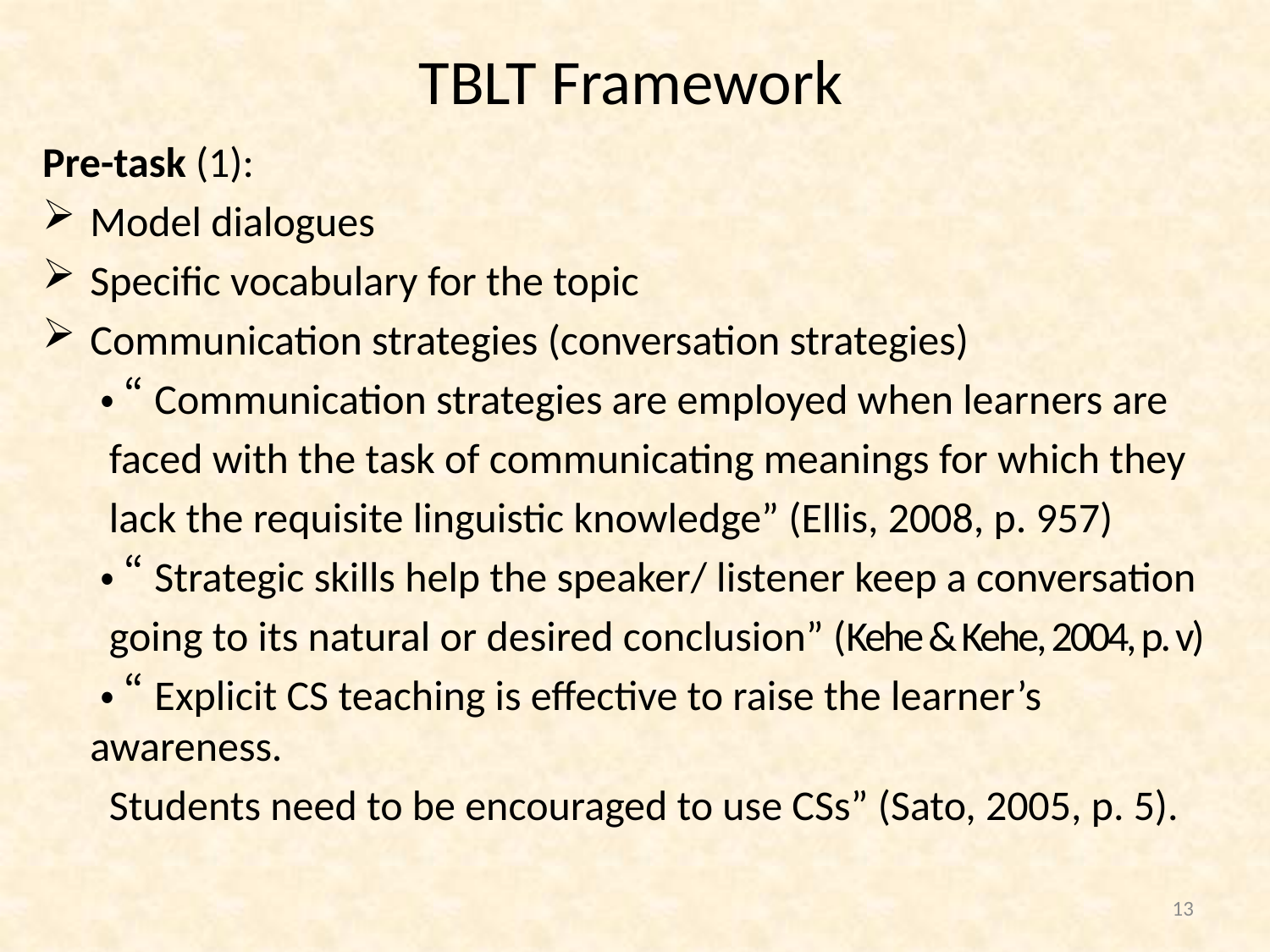

# TBLT Framework
Pre-task (1):
Model dialogues
Specific vocabulary for the topic
Communication strategies (conversation strategies)
     ・ “Communication strategies are employed when learners are
       faced with the task of communicating meanings for which they
       lack the requisite linguistic knowledge” (Ellis, 2008, p. 957)
     ・ “Strategic skills help the speaker/ listener keep a conversation
       going to its natural or desired conclusion” (Kehe & Kehe, 2004, p. v)
     ・ “Explicit CS teaching is effective to raise the learner’s awareness.
       Students need to be encouraged to use CSs” (Sato, 2005, p. 5).

13